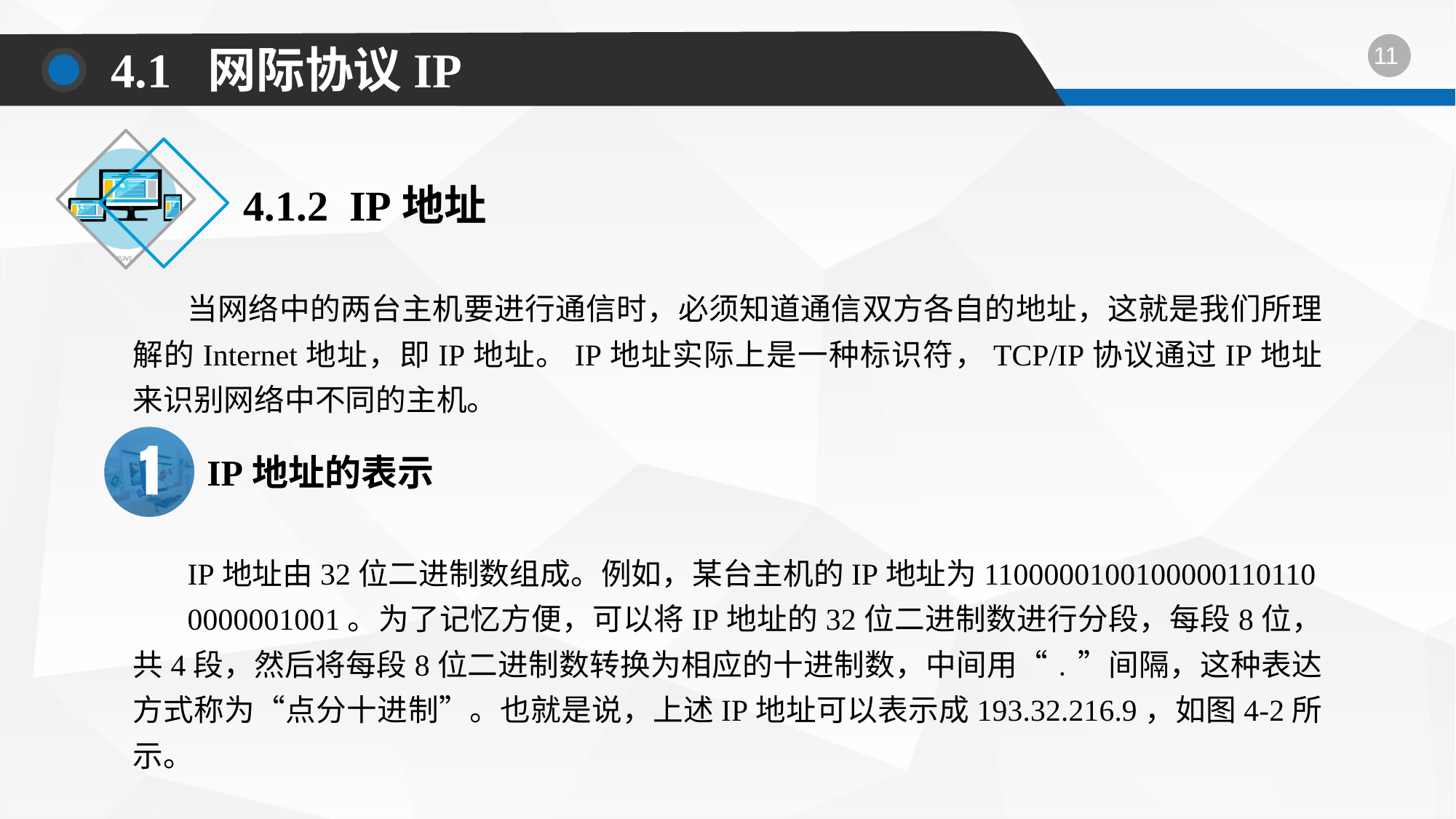

4.1  网际协议IP

4.1.2  IP地址
当网络中的两台主机要进行通信时，必须知道通信双方各自的地址，这就是我们所理解的Internet地址，即IP地址。IP地址实际上是一种标识符，TCP/IP协议通过IP地址来识别网络中不同的主机。

1
IP地址的表示
IP地址由32位二进制数组成。例如，某台主机的IP地址为1100000100100000110110
0000001001。为了记忆方便，可以将IP地址的32位二进制数进行分段，每段8位，共4段，然后将每段8位二进制数转换为相应的十进制数，中间用“﹒”间隔，这种表达方式称为“点分十进制”。也就是说，上述IP地址可以表示成193.32.216.9，如图4-2所示。